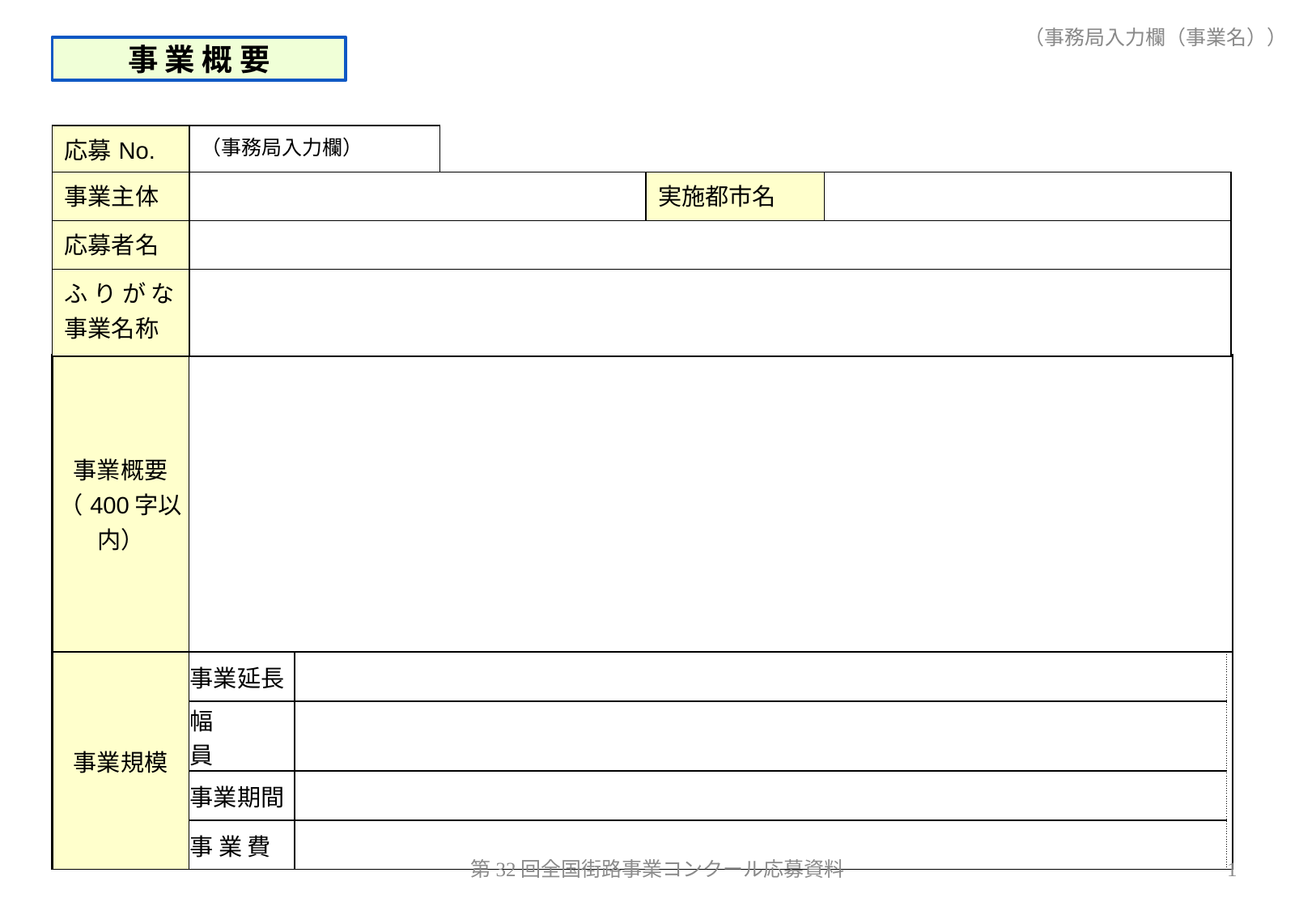

（事務局入力欄（事業名））
# 事 業 概 要
| 応募No. | （事務局入力欄） |  |  |  |
| --- | --- | --- | --- | --- |
| 事業主体 |  |  | 実施都市名 |  |
| 応募者名 |  |  |  |  |
| ふ り が な 事業名称 |  |  |  |  |
|  |  |  |  |  |  |  |
| --- | --- | --- | --- | --- | --- | --- |
|  |  |  |  |  |  |  |
|  |  |  |  |  |  |  |
| 事業概要 （400字以内） |  |  |  |  |  |  |
| 事業規模 |  | 事業延長 |  |  |  |  |
|  |  | 幅　　　員 |  |  |  |  |
|  |  |  |  |  |  |  |
|  |  | 事業期間 |  |  |  |  |
|  |  | 事 業 費 |  |  |  |  |
第32回全国街路事業コンクール応募資料
1